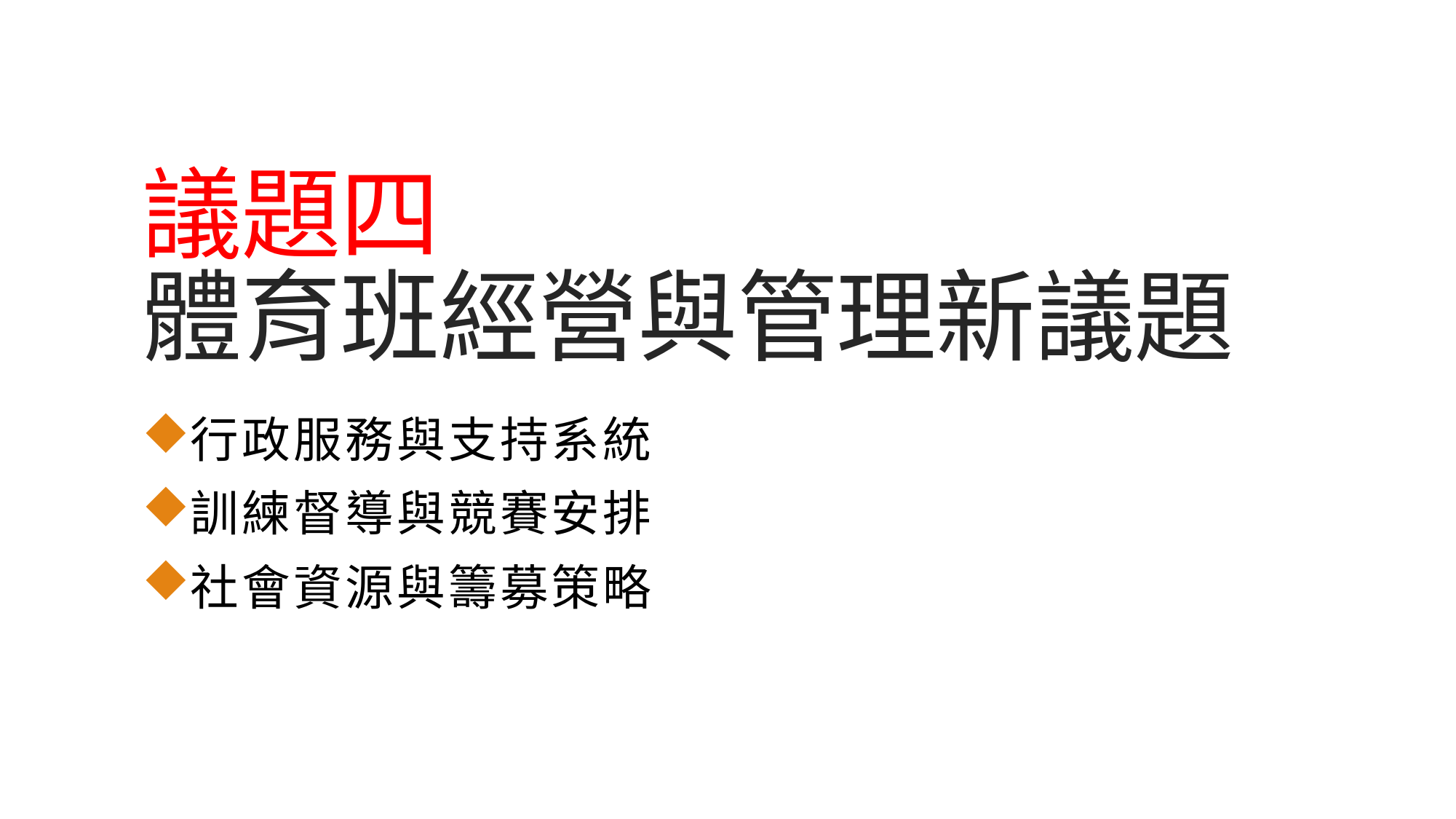

# 議題四 體育班經營與管理新議題
行政服務與支持系統
訓練督導與競賽安排
社會資源與籌募策略
1